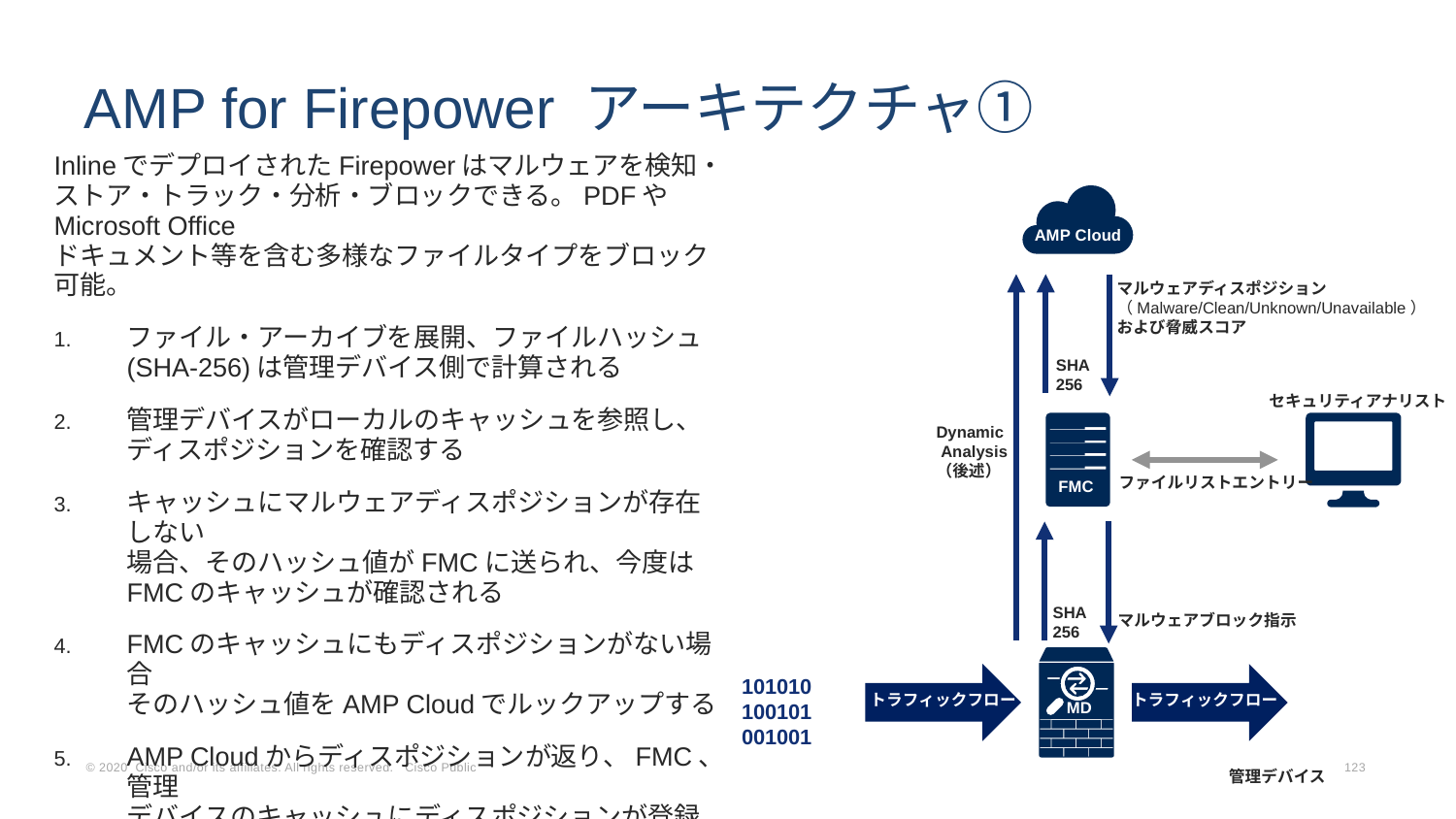

# AMP for Firepower アーキテクチャ①
InlineでデプロイされたFirepowerはマルウェアを検知・ストア・トラック・分析・ブロックできる。PDFやMicrosoft Office
ドキュメント等を含む多様なファイルタイプをブロック可能。
ファイル・アーカイブを展開、ファイルハッシュ(SHA-256)は管理デバイス側で計算される
管理デバイスがローカルのキャッシュを参照し、
ディスポジションを確認する
キャッシュにマルウェアディスポジションが存在しない
場合、そのハッシュ値がFMCに送られ、今度はFMCのキャッシュが確認される
FMCのキャッシュにもディスポジションがない場合
そのハッシュ値をAMP Cloudでルックアップする
AMP Cloudからディスポジションが返り、FMC、管理
デバイスのキャッシュにディスポジションが登録される
ディスポジションがUnknownだった場合、オプションで更なる解析を行う（後述）

AMP Cloud
マルウェアディスポジション
（Malware/Clean/Unknown/Unavailable）
および脅威スコア
SHA
256
セキュリティアナリスト

Dynamic
 Analysis
（後述）
ファイルリストエントリー
FMC
SHA
256
マルウェアブロック指示

101010
100101
001001
トラフィックフロー
トラフィックフロー
MD
管理デバイス